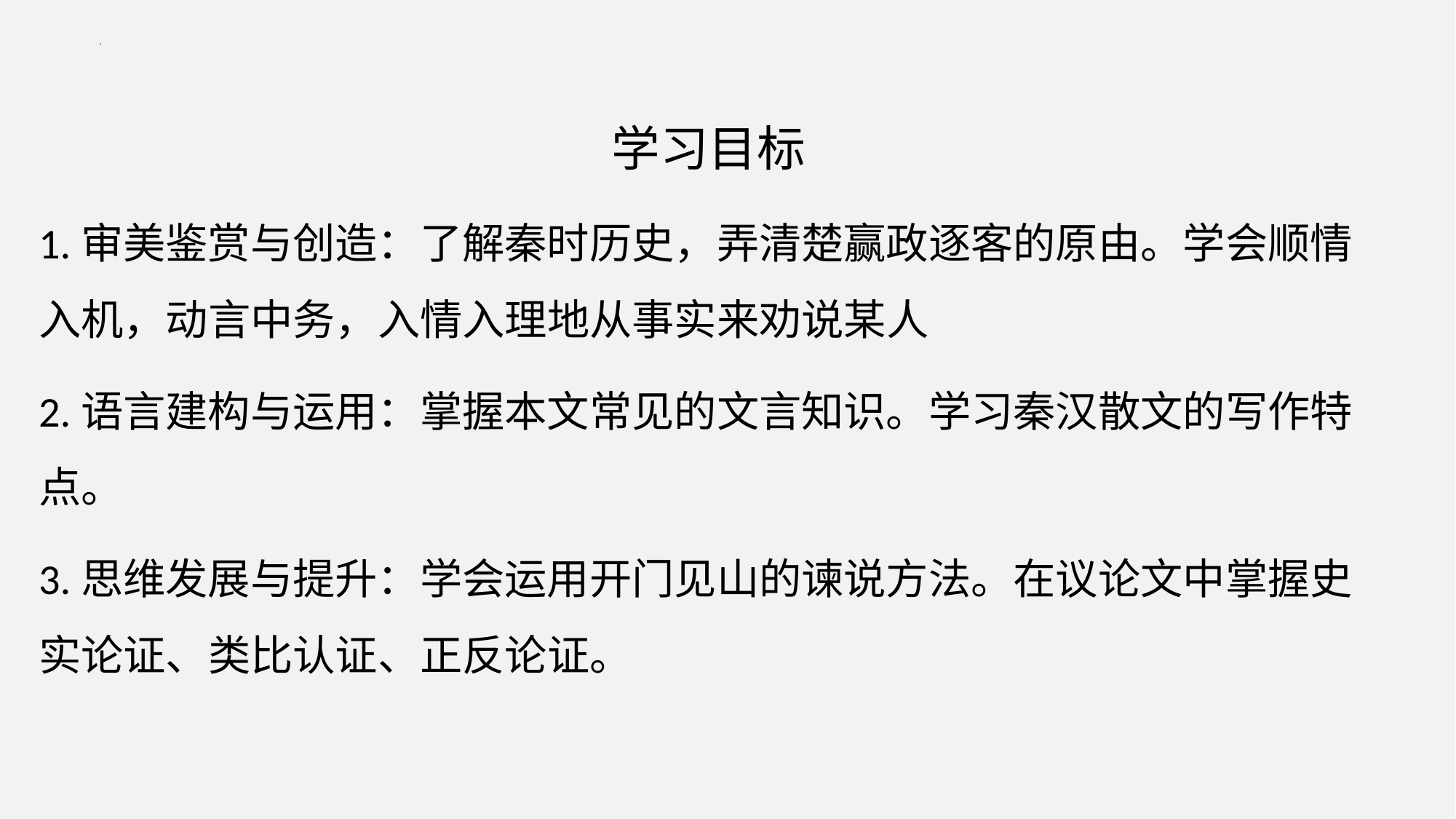

学习目标
1.审美鉴赏与创造：了解秦时历史，弄清楚赢政逐客的原由。学会顺情入机，动言中务，入情入理地从事实来劝说某人
2.语言建构与运用：掌握本文常见的文言知识。学习秦汉散文的写作特点。
3.思维发展与提升：学会运用开门见山的谏说方法。在议论文中掌握史实论证、类比认证、正反论证。